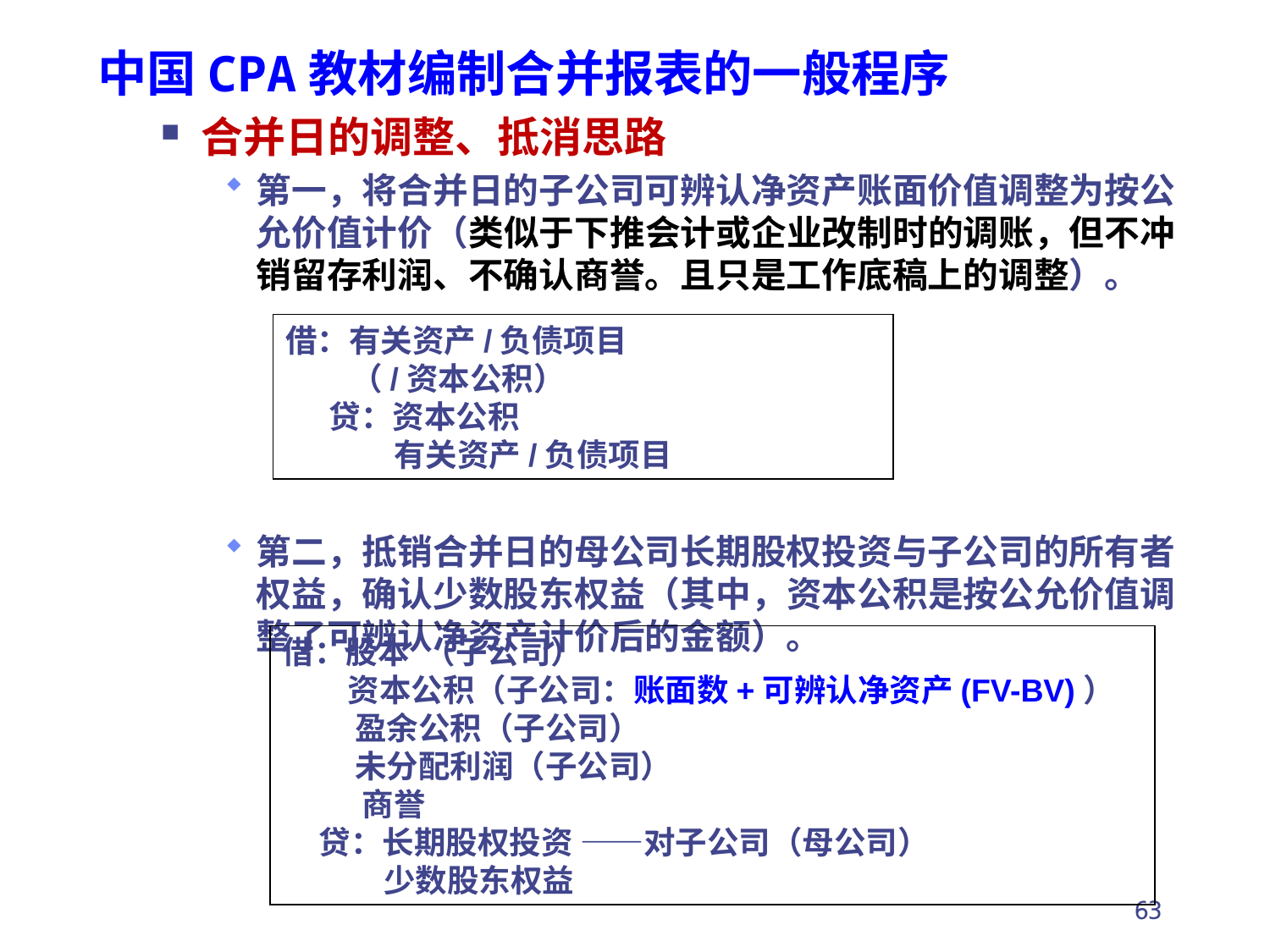

中国CPA教材编制合并报表的一般程序
合并日的调整、抵消思路
第一，将合并日的子公司可辨认净资产账面价值调整为按公允价值计价（类似于下推会计或企业改制时的调账，但不冲销留存利润、不确认商誉。且只是工作底稿上的调整）。

第二，抵销合并日的母公司长期股权投资与子公司的所有者权益，确认少数股东权益（其中，资本公积是按公允价值调整了可辨认净资产计价后的金额）。
借：有关资产/负债项目
        （/资本公积）
     贷：资本公积
              有关资产/负债项目
借：股本  （子公司）
        资本公积（子公司：账面数+可辨认净资产(FV-BV)）
         盈余公积（子公司）
         未分配利润（子公司）
          商誉
    贷：长期股权投资 ——对子公司（母公司）
             少数股东权益
63